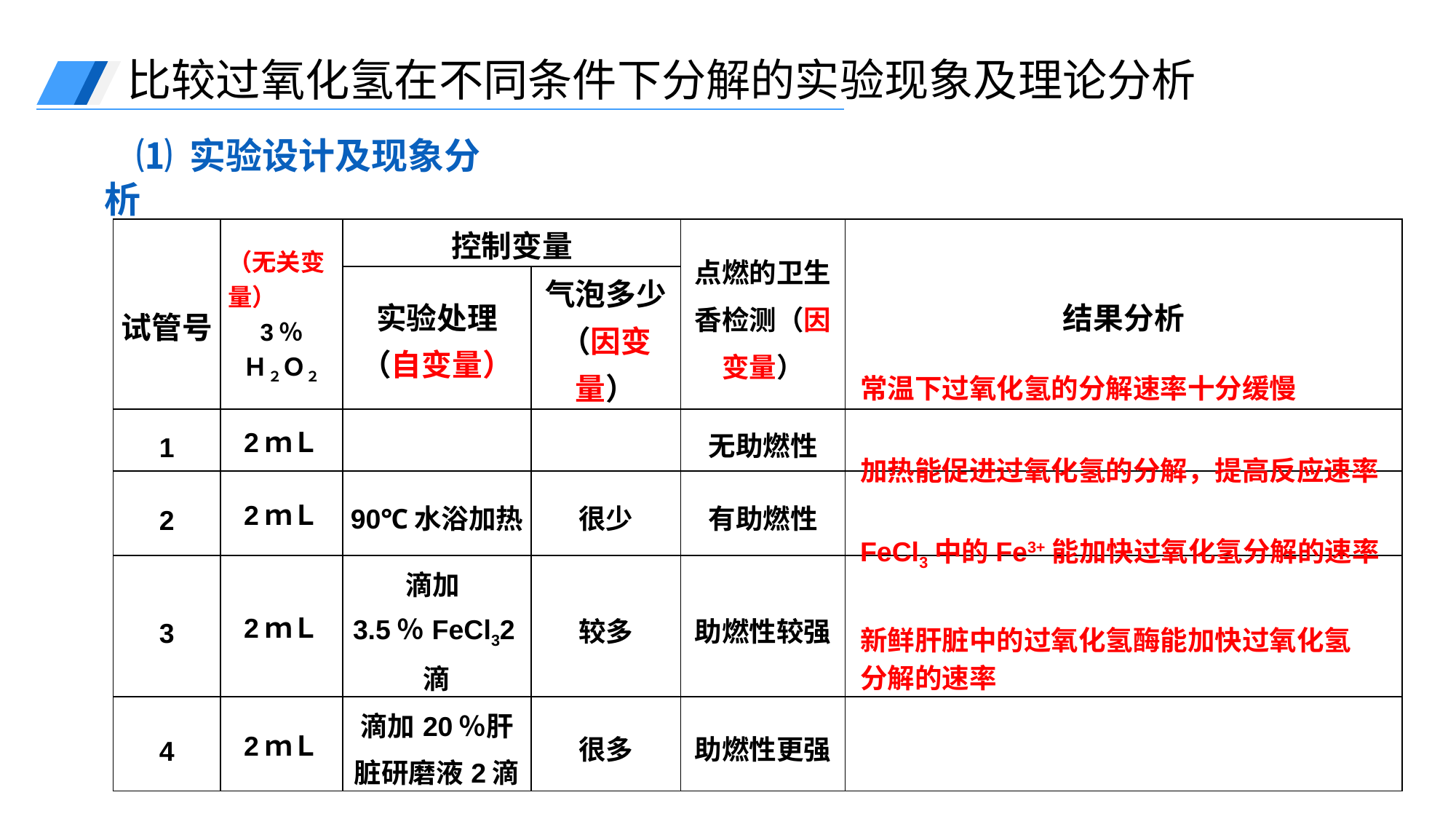

比较过氧化氢在不同条件下分解的实验现象及理论分析
⑴ 实验设计及现象分析
| 试管号 | （无关变量） 3％ Ｈ２Ｏ２ | 控制变量 |  | 点燃的卫生香检测（因变量） | 结果分析 |
| --- | --- | --- | --- | --- | --- |
|  |  | 实验处理（自变量） | 气泡多少（因变量） |  |  |
| 1 | 2ｍＬ |  |  | 无助燃性 |  |
| 2 | 2ｍＬ | 90℃水浴加热 | 很少 | 有助燃性 |  |
| 3 | 2ｍＬ | 滴加3.5％FeCl32滴 | 较多 | 助燃性较强 |  |
| 4 | 2ｍＬ | 滴加20％肝脏研磨液2滴 | 很多 | 助燃性更强 |  |
常温下过氧化氢的分解速率十分缓慢
加热能促进过氧化氢的分解，提高反应速率
FeCl3中的Fe3+能加快过氧化氢分解的速率
新鲜肝脏中的过氧化氢酶能加快过氧化氢分解的速率